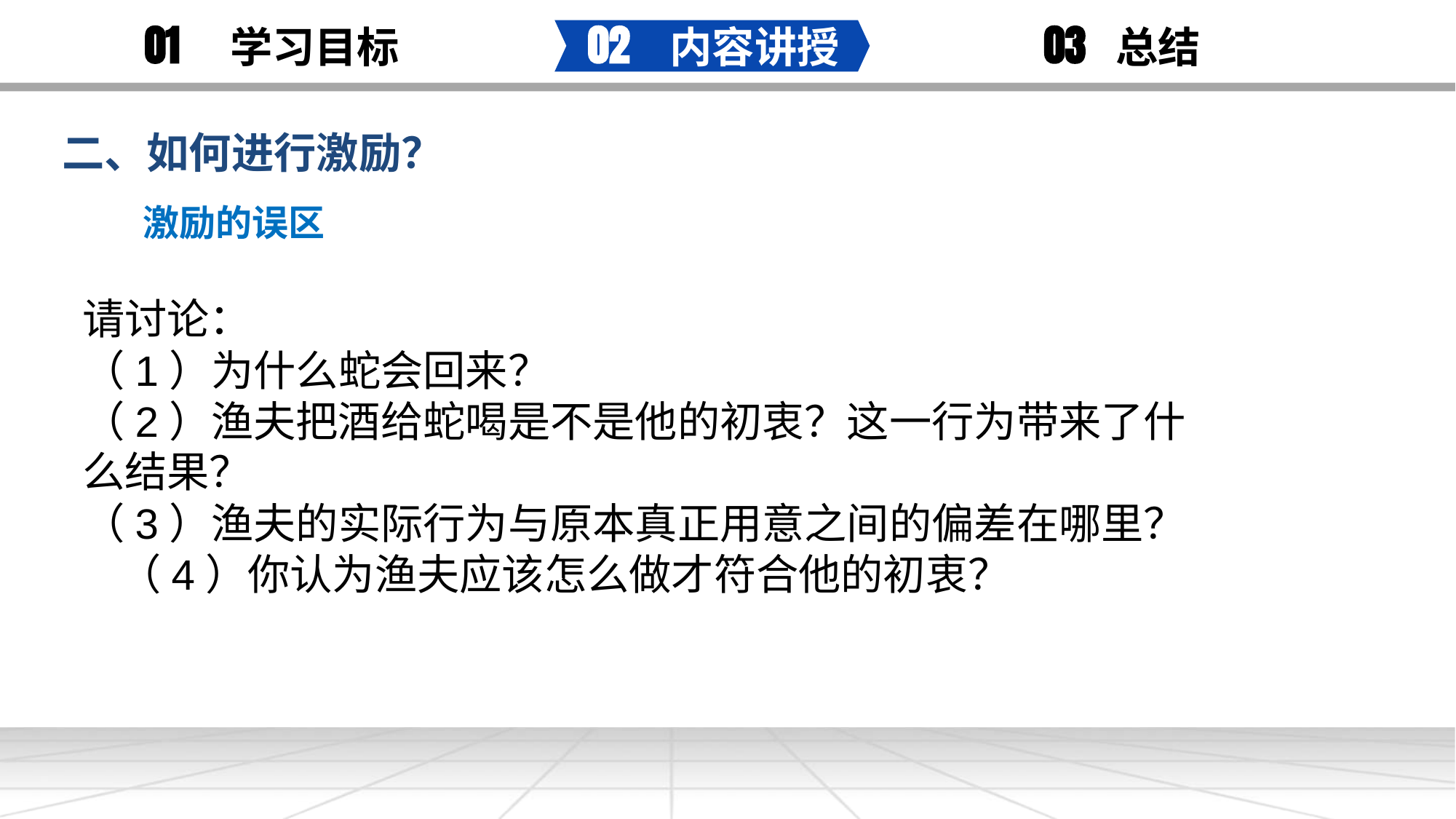

02   内容讲授
03  总结
01    学习目标

二、如何进行激励？
激励的误区
请讨论：（1）为什么蛇会回来？（2）渔夫把酒给蛇喝是不是他的初衷？这一行为带来了什么结果？（3）渔夫的实际行为与原本真正用意之间的偏差在哪里？（4）你认为渔夫应该怎么做才符合他的初衷？